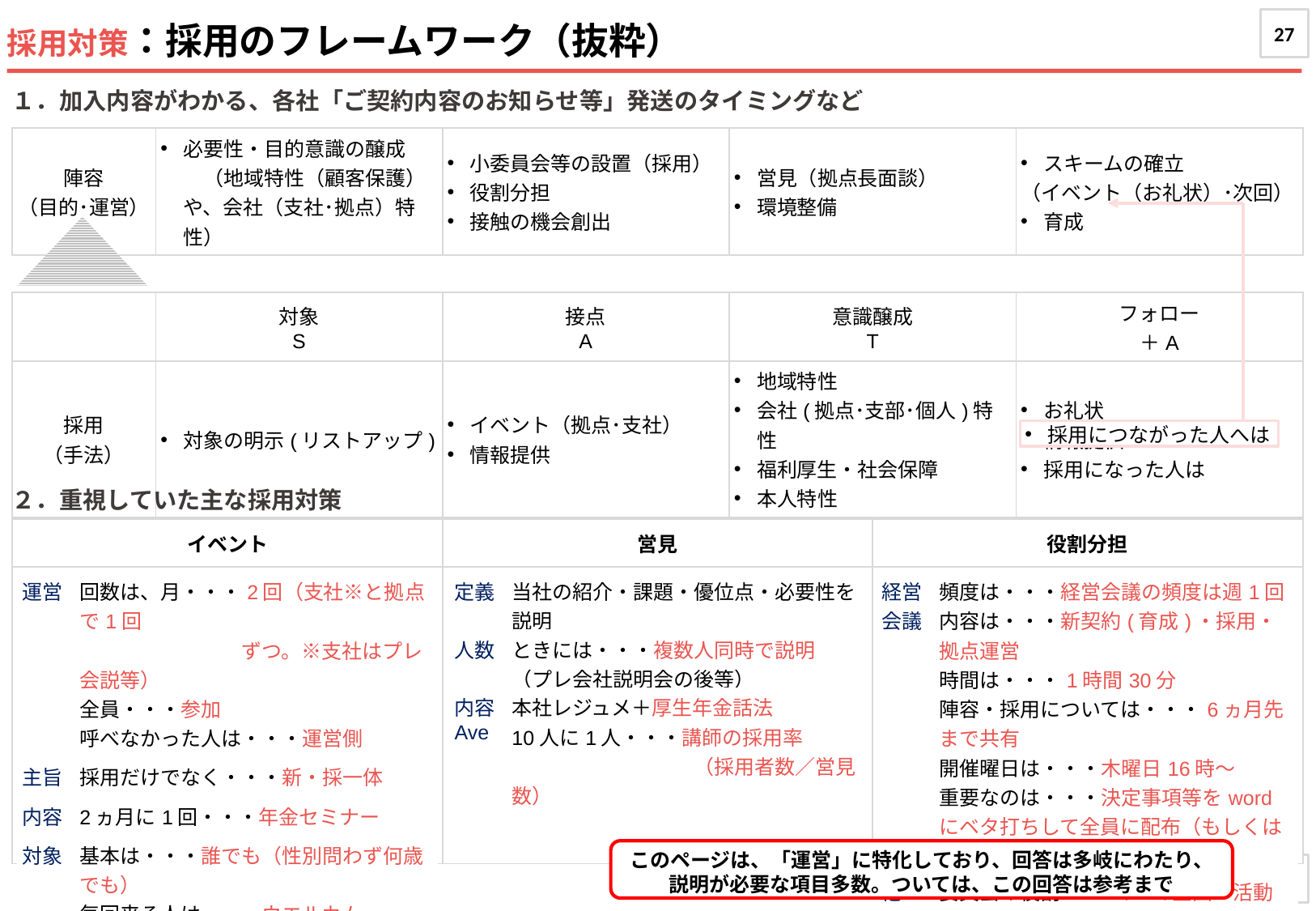

27
採用対策：採用のフレームワーク（抜粋）
１．加入内容がわかる、各社「ご契約内容のお知らせ等」発送のタイミングなど
| 陣容 （目的･運営） | 必要性・目的意識の醸成　　（地域特性（顧客保護）や、会社（支社･拠点）特性） | 小委員会等の設置（採用） 役割分担 接触の機会創出 | 営見（拠点長面談） 環境整備 | スキームの確立 （イベント（お礼状）･次回） 育成 |
| --- | --- | --- | --- | --- |

|  | 対象 S | 接点 A | 意識醸成 T | フォロー ＋A |
| --- | --- | --- | --- | --- |
| 採用 （手法） | 対象の明示(リストアップ) | イベント（拠点･支社） 情報提供 | 地域特性 会社(拠点･支部･個人)特性 福利厚生・社会保障 本人特性 | お礼状 情報提供 採用になった人は |
採用につながった人へは
２．重視していた主な採用対策
| イベント | 営見 | 役割分担 |
| --- | --- | --- |
|  |  |  |
| 運営 | 回数は、月・・・2回（支社※と拠点で1回 　　　　　　　　ずつ。※支社はプレ会説等） 全員・・・参加 呼べなかった人は・・・運営側 |
| --- | --- |
| 主旨 | 採用だけでなく・・・新・採一体 |
| 内容 | 2ヵ月に1回・・・年金セミナー |
| 対象 | 基本は・・・誰でも（性別問わず何歳でも） 毎回来る人は・・・ウエルカム 　理由は・・・紹介や新契約の協力者に！ 　その工夫は・・・参加ごとに名刺1枚手交。　　 　　　　　　　　名刺3枚集めると粗品進呈等 |
| 定義 | 当社の紹介・課題・優位点・必要性を説明 |
| --- | --- |
| 人数 | ときには・・・複数人同時で説明 （プレ会社説明会の後等） |
| 内容 Ave | 本社レジュメ＋厚生年金話法 10人に1人・・・講師の採用率 　　　　　　　　　（採用者数／営見数） |
| 経営 会議 | 頻度は・・・経営会議の頻度は週1回 内容は・・・新契約(育成)・採用・拠点運営 時間は・・・1時間30分 陣容・採用については・・・6ヵ月先まで共有 開催曜日は・・・木曜日16時～ 重要なのは・・・決定事項等をwordにベタ打ちして全員に配布（もしくはPCで共有）。 ※情報の平準化を徹底。支部ごとの情報格差を是正 |
| --- | --- |
| 他 | 委員会の役割・・・ｲﾍﾞﾝﾄ企画・活動ﾌｫﾛｰ等 |
このページは、「運営」に特化しており、回答は多岐にわたり、
説明が必要な項目多数。ついては、この回答は参考まで